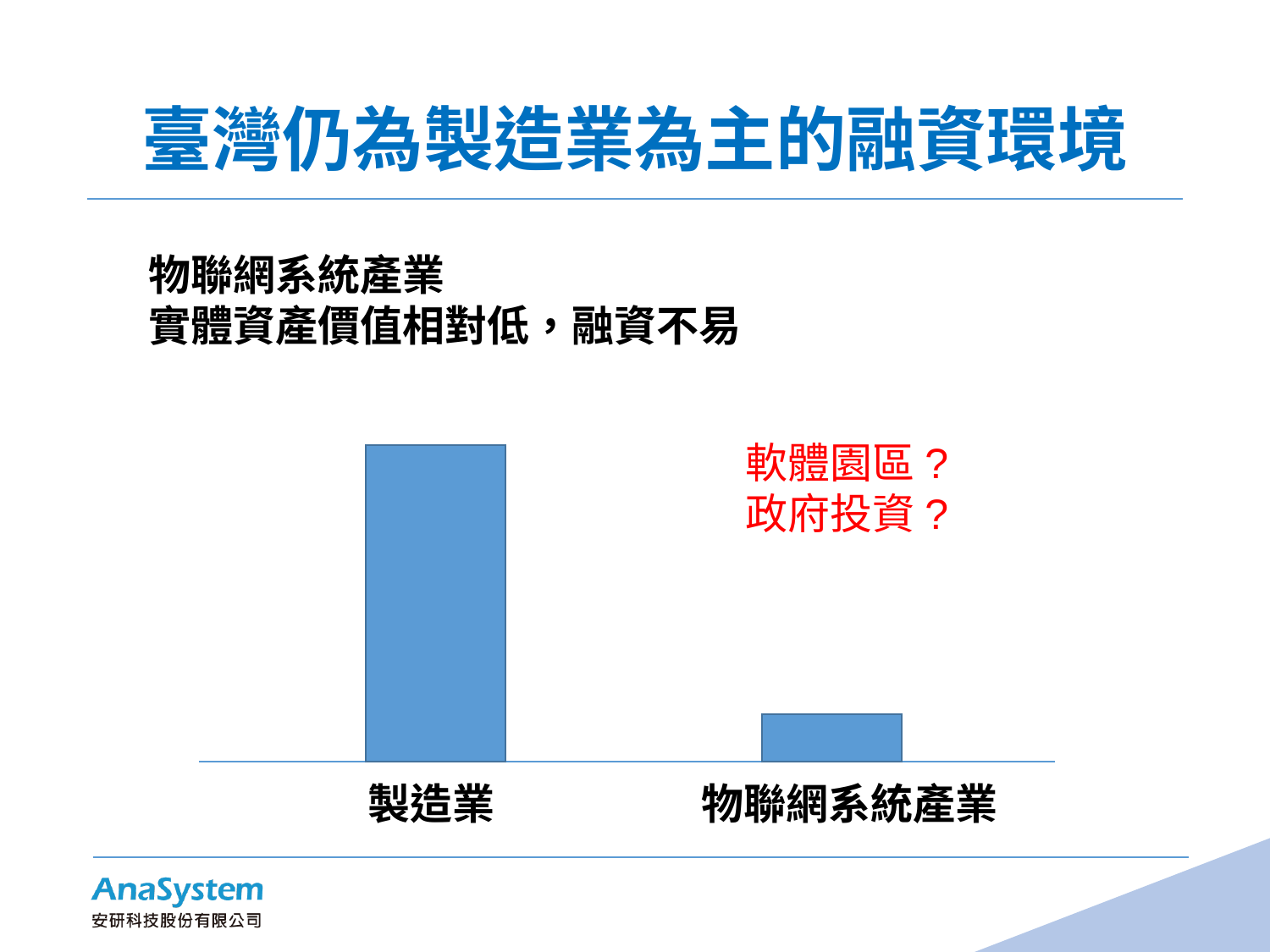

# 臺灣仍為製造業為主的融資環境
物聯網系統產業
實體資產價值相對低，融資不易
軟體園區?
政府投資?

製造業
物聯網系統產業
9